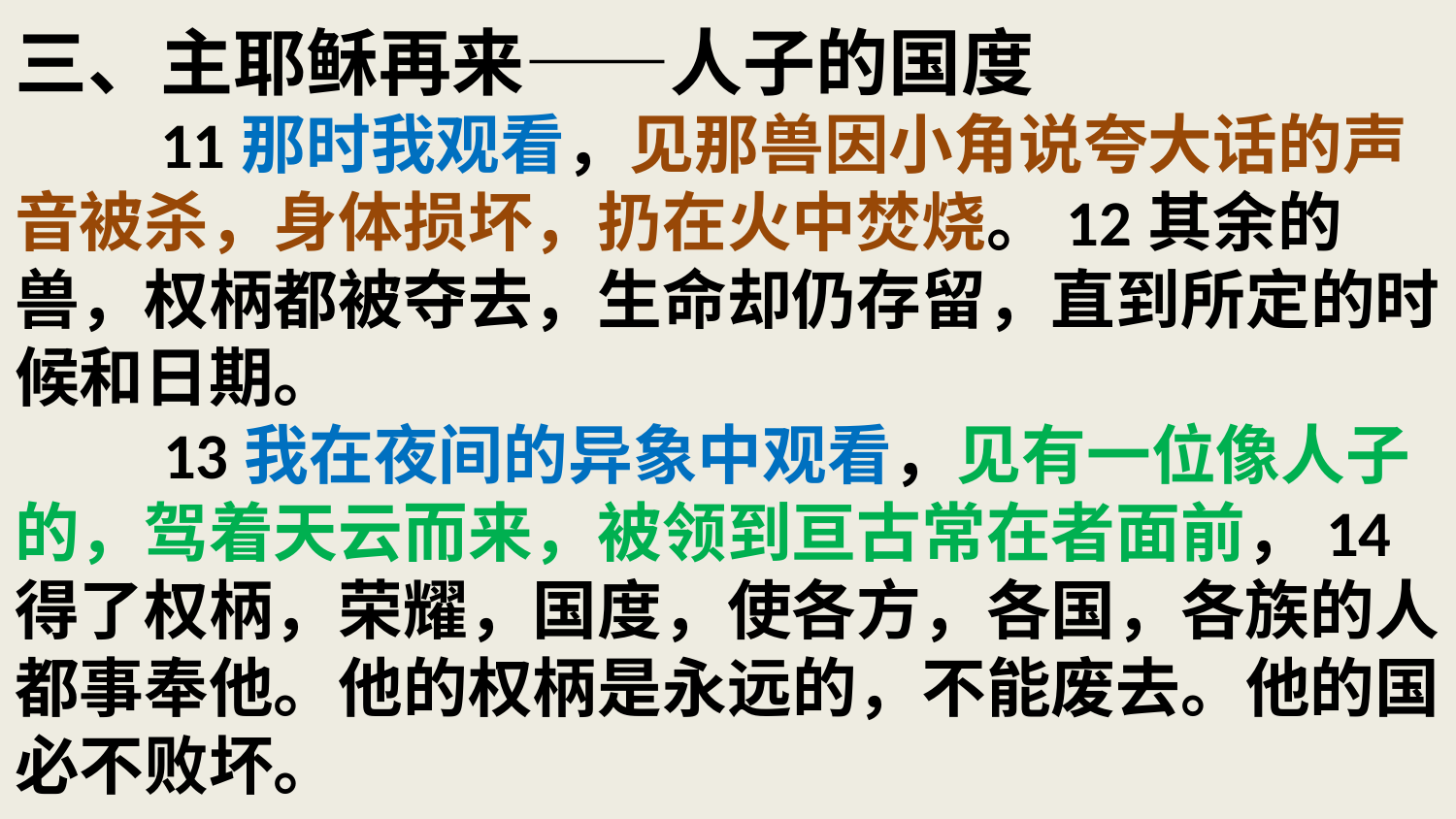

# 三、主耶稣再来——人子的国度 11那时我观看，见那兽因小角说夸大话的声音被杀，身体损坏，扔在火中焚烧。12其余的兽，权柄都被夺去，生命却仍存留，直到所定的时候和日期。 13我在夜间的异象中观看，见有一位像人子的，驾着天云而来，被领到亘古常在者面前，14得了权柄，荣耀，国度，使各方，各国，各族的人都事奉他。他的权柄是永远的，不能废去。他的国必不败坏。